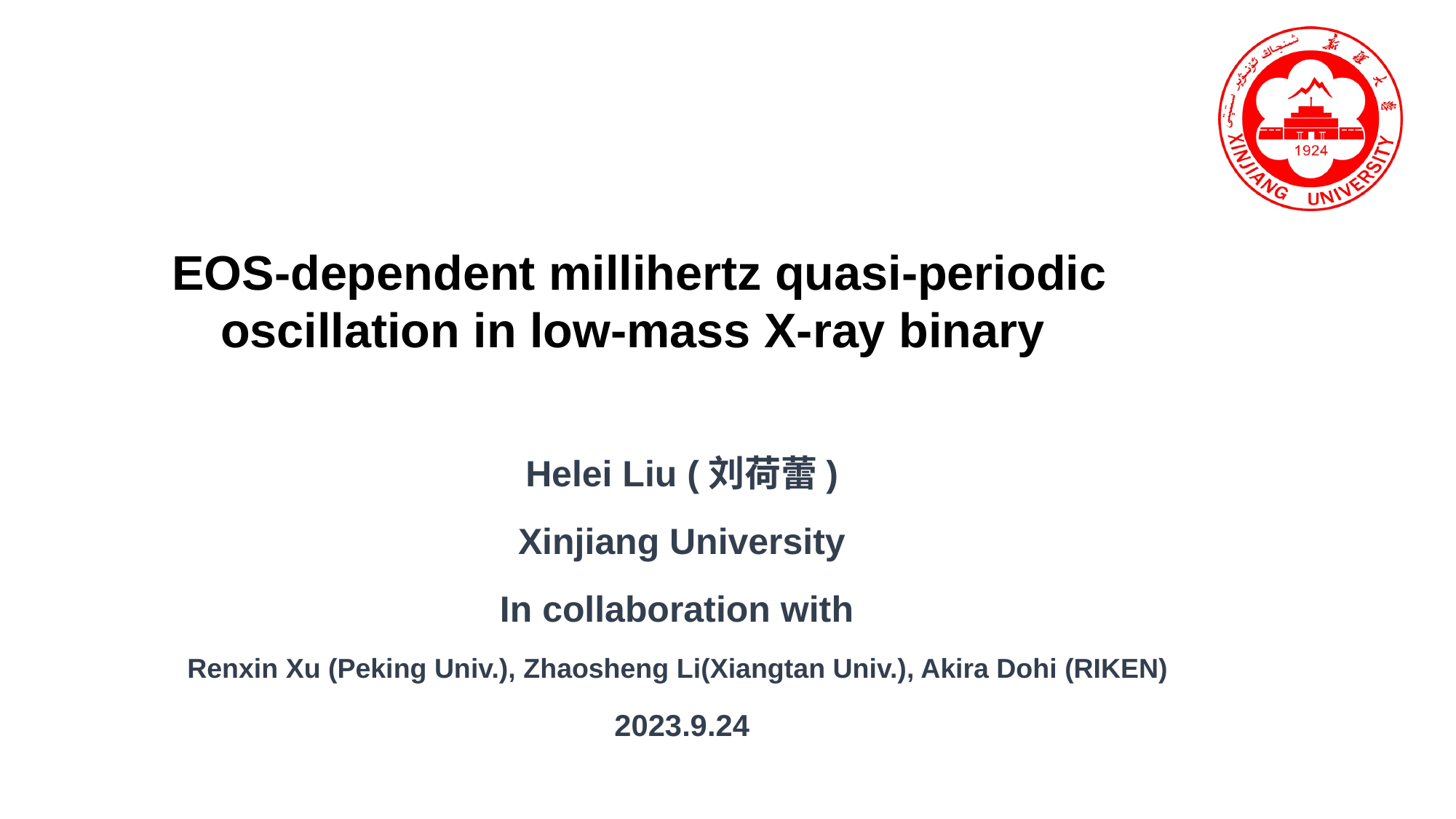

EOS-dependent millihertz quasi-periodic oscillation in low-mass X-ray binary
Helei Liu (刘荷蕾)
Xinjiang University
In collaboration with
Renxin Xu (Peking Univ.), Zhaosheng Li(Xiangtan Univ.), Akira Dohi (RIKEN)
2023.9.24